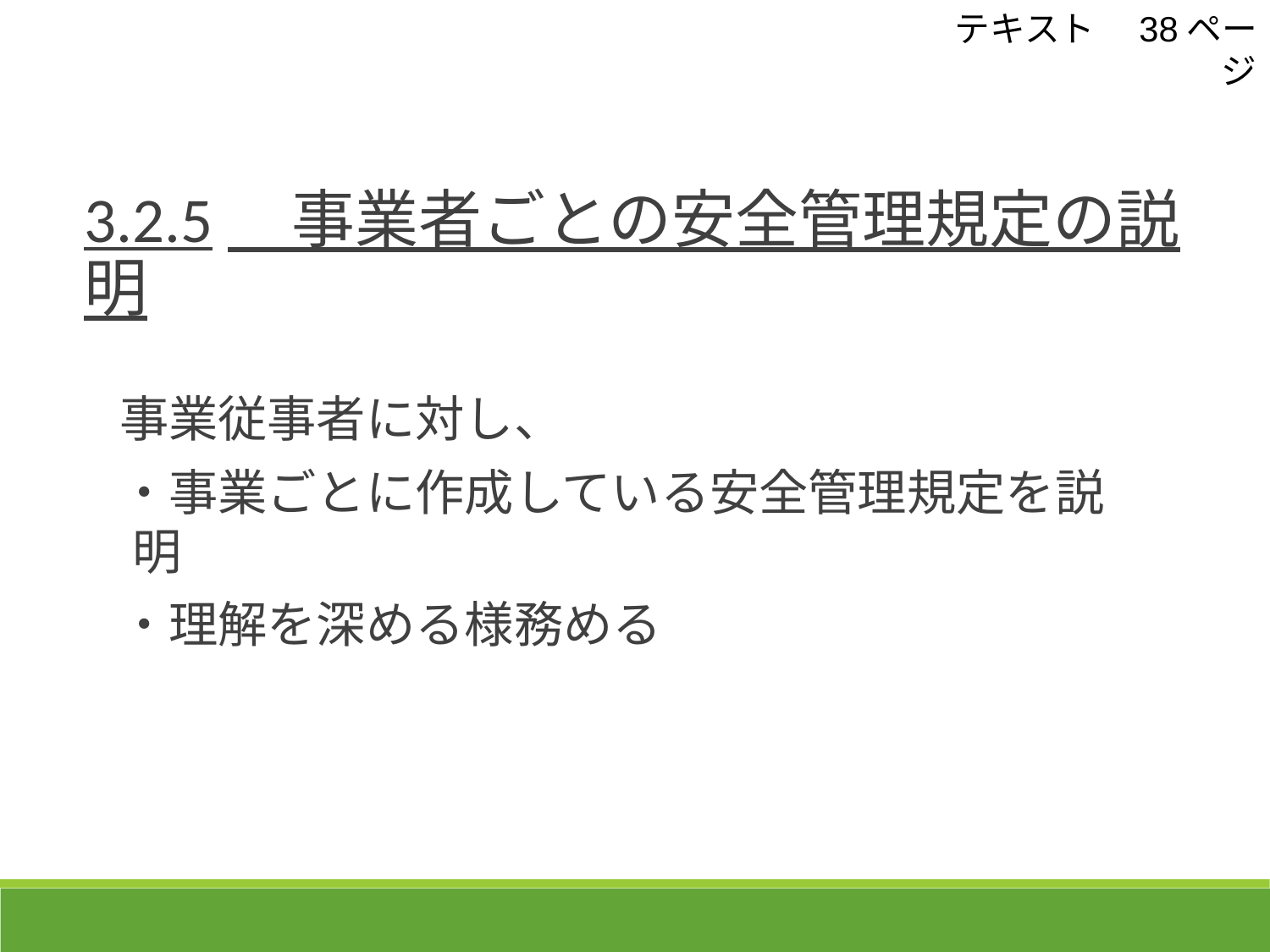

テキスト　38ページ
3.2.5　事業者ごとの安全管理規定の説明

事業従事者に対し、
・事業ごとに作成している安全管理規定を説明
・理解を深める様務める